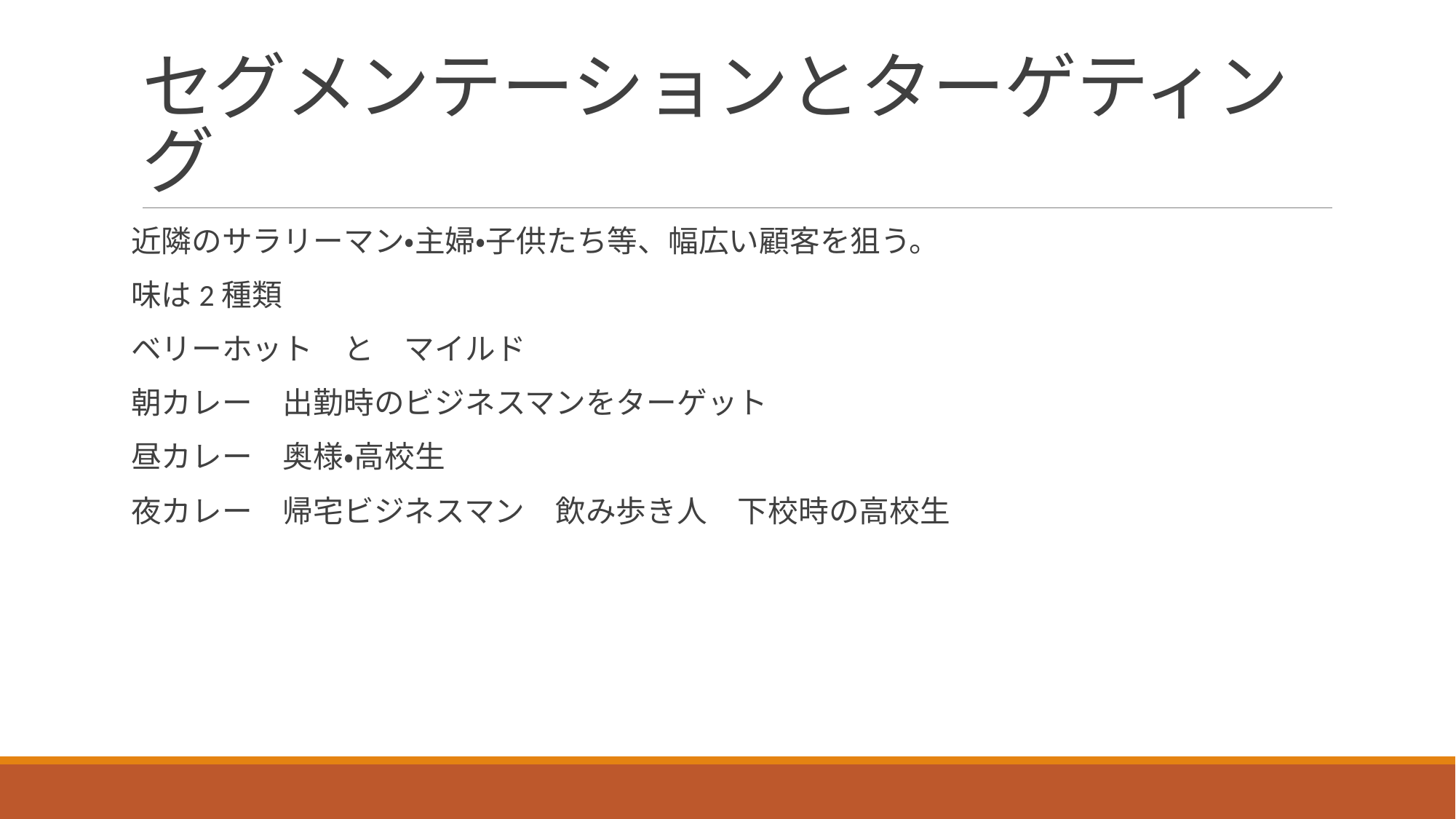

# セグメンテーションとターゲティング
近隣のサラリーマン・主婦・子供たち等、幅広い顧客を狙う。
味は2種類
ベリーホット　と　マイルド
朝カレー　出勤時のビジネスマンをターゲット
昼カレー　奥様・高校生
夜カレー　帰宅ビジネスマン　飲み歩き人　下校時の高校生